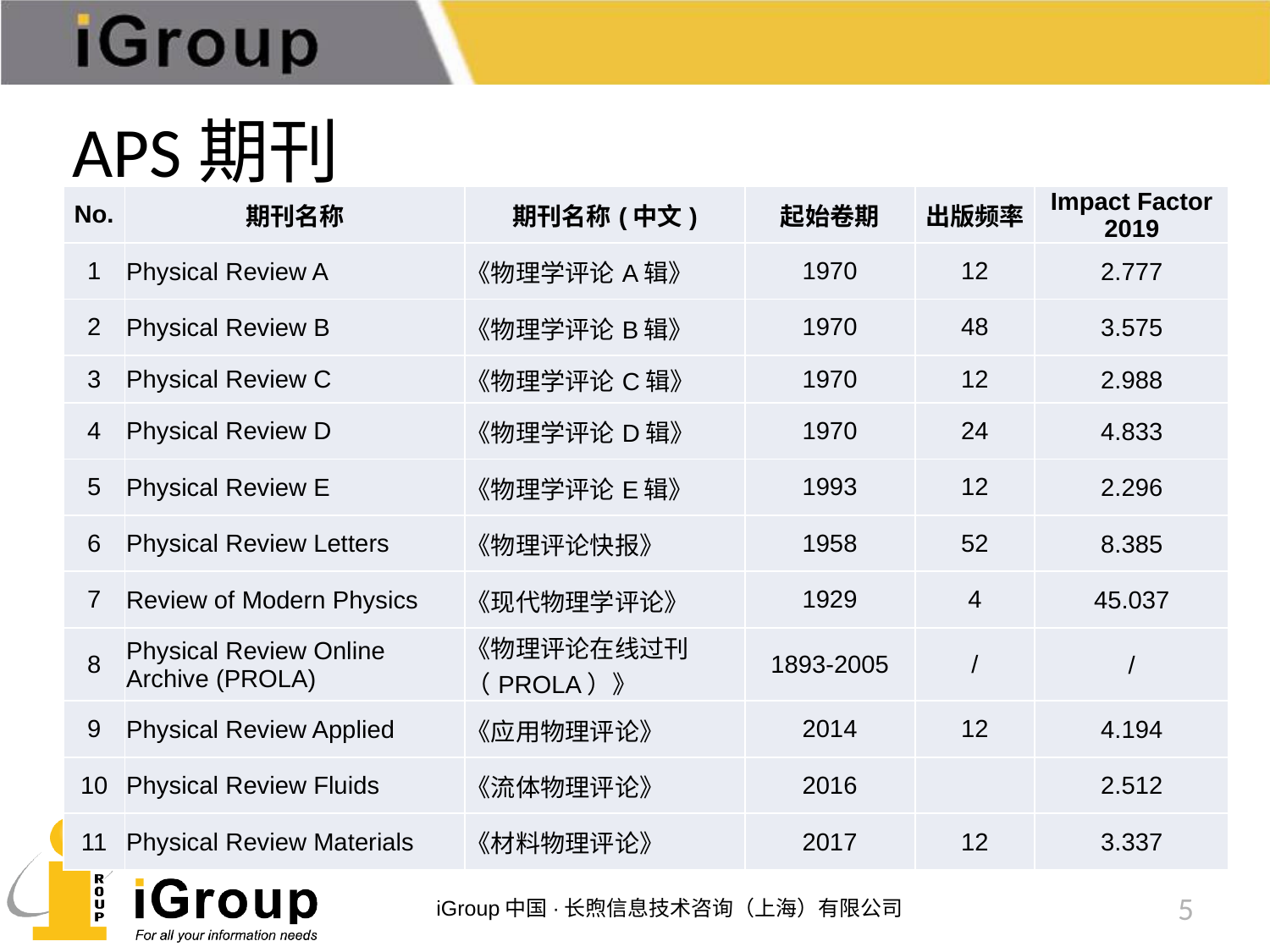

# APS期刊
| No. | 期刊名称 | 期刊名称(中文) | 起始卷期 | 出版频率 | Impact Factor 2019 |
| --- | --- | --- | --- | --- | --- |
| 1 | Physical Review A | 《物理学评论A辑》 | 1970 | 12 | 2.777 |
| 2 | Physical Review B | 《物理学评论B辑》 | 1970 | 48 | 3.575 |
| 3 | Physical Review C | 《物理学评论C辑》 | 1970 | 12 | 2.988 |
| 4 | Physical Review D | 《物理学评论D辑》 | 1970 | 24 | 4.833 |
| 5 | Physical Review E | 《物理学评论E辑》 | 1993 | 12 | 2.296 |
| 6 | Physical Review Letters | 《物理评论快报》 | 1958 | 52 | 8.385 |
| 7 | Review of Modern Physics | 《现代物理学评论》 | 1929 | 4 | 45.037 |
| 8 | Physical Review Online Archive (PROLA) | 《物理评论在线过刊（PROLA）》 | 1893-2005 | / | / |
| 9 | Physical Review Applied | 《应用物理评论》 | 2014 | 12 | 4.194 |
| 10 | Physical Review Fluids | 《流体物理评论》 | 2016 |  | 2.512 |
| 11 | Physical Review Materials | 《材料物理评论》 | 2017 | 12 | 3.337 |
iGroup中国·长煦信息技术咨询（上海）有限公司
5